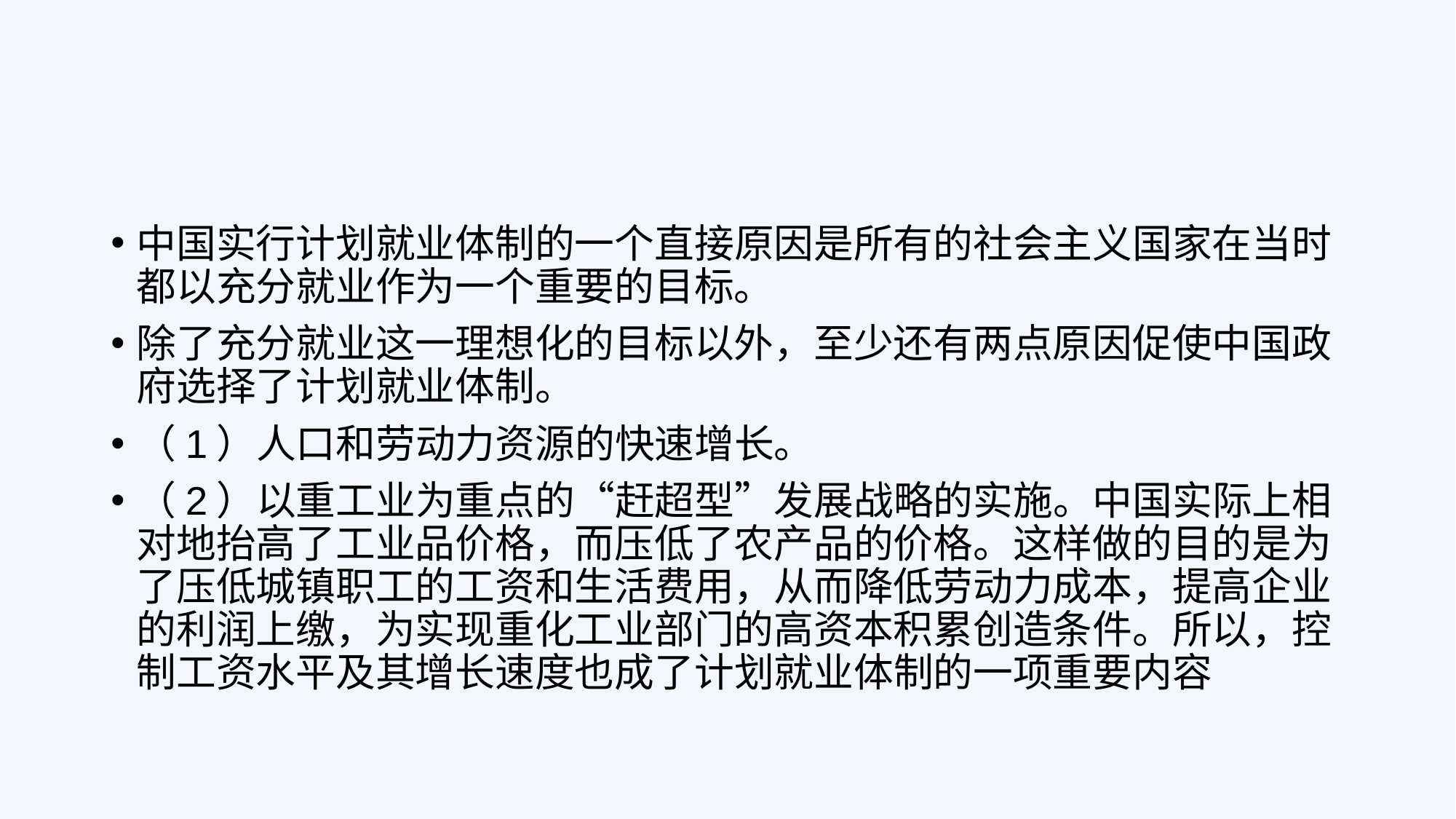

#
中国实行计划就业体制的一个直接原因是所有的社会主义国家在当时都以充分就业作为一个重要的目标。
除了充分就业这一理想化的目标以外，至少还有两点原因促使中国政府选择了计划就业体制。
（1）人口和劳动力资源的快速增长。
（2）以重工业为重点的“赶超型”发展战略的实施。中国实际上相对地抬高了工业品价格，而压低了农产品的价格。这样做的目的是为了压低城镇职工的工资和生活费用，从而降低劳动力成本，提高企业的利润上缴，为实现重化工业部门的高资本积累创造条件。所以，控制工资水平及其增长速度也成了计划就业体制的一项重要内容